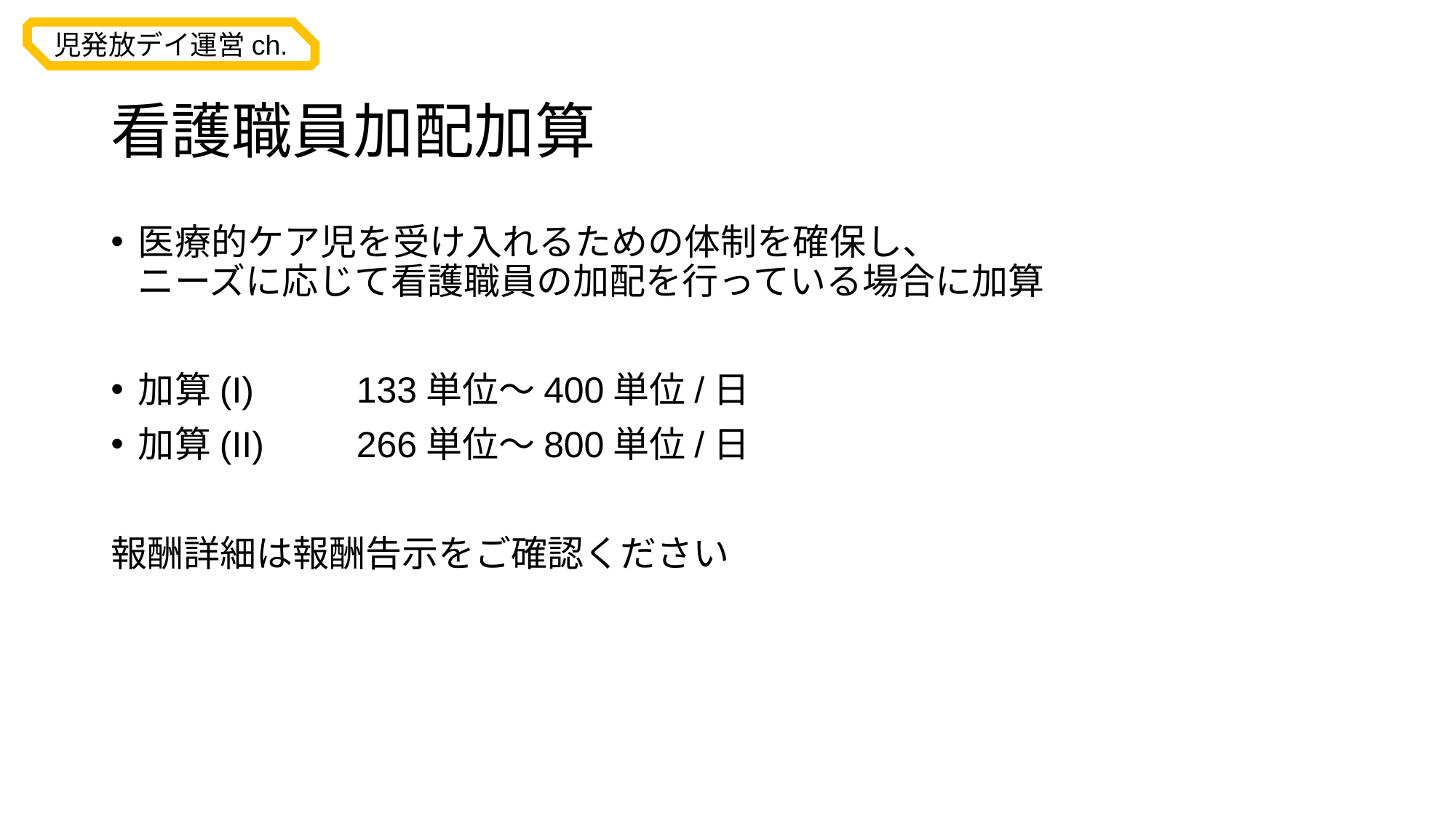

# 看護職員加配加算
医療的ケア児を受け入れるための体制を確保し、
ニーズに応じて看護職員の加配を行っている場合に加算

加算(I)	133単位～400単位/日
加算(II)	266単位～800単位/日

報酬詳細は報酬告示をご確認ください